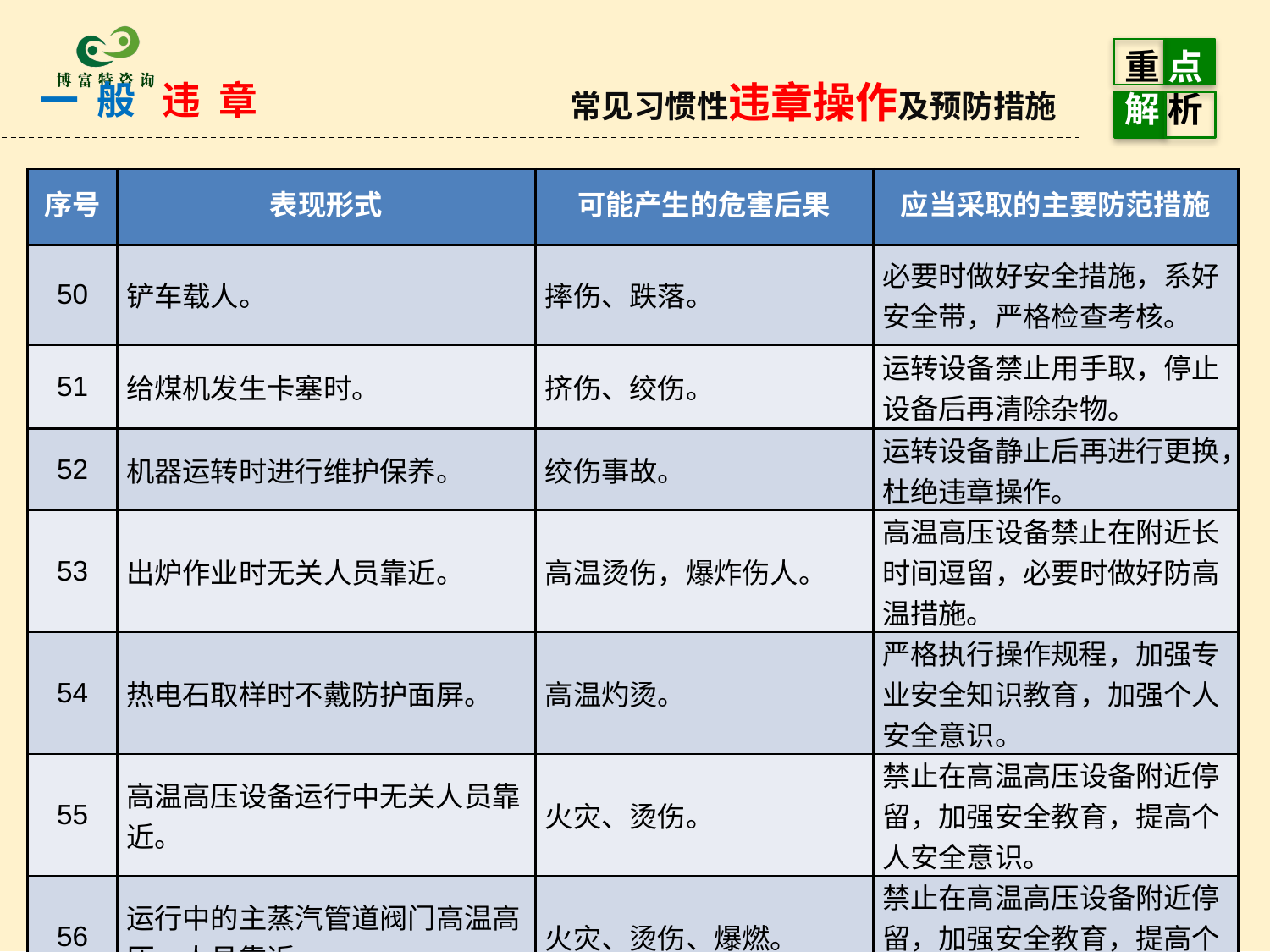

一  般   违  章
| 序号 | 表现形式 | 可能产生的危害后果 | 应当采取的主要防范措施 |
| --- | --- | --- | --- |
| 50 | 铲车载人。 | 摔伤、跌落。 | 必要时做好安全措施，系好安全带，严格检查考核。 |
| 51 | 给煤机发生卡塞时。 | 挤伤、绞伤。 | 运转设备禁止用手取，停止设备后再清除杂物。 |
| 52 | 机器运转时进行维护保养。 | 绞伤事故。 | 运转设备静止后再进行更换，杜绝违章操作。 |
| 53 | 出炉作业时无关人员靠近。 | 高温烫伤，爆炸伤人。 | 高温高压设备禁止在附近长时间逗留，必要时做好防高温措施。 |
| 54 | 热电石取样时不戴防护面屏。 | 高温灼烫。 | 严格执行操作规程，加强专业安全知识教育，加强个人安全意识。 |
| 55 | 高温高压设备运行中无关人员靠近。 | 火灾、烫伤。 | 禁止在高温高压设备附近停留，加强安全教育，提高个人安全意识。 |
| 56 | 运行中的主蒸汽管道阀门高温高压，人员靠近。 | 火灾、烫伤、爆燃。 | 禁止在高温高压设备附近停留，加强安全教育，提高个人安全意识。 |